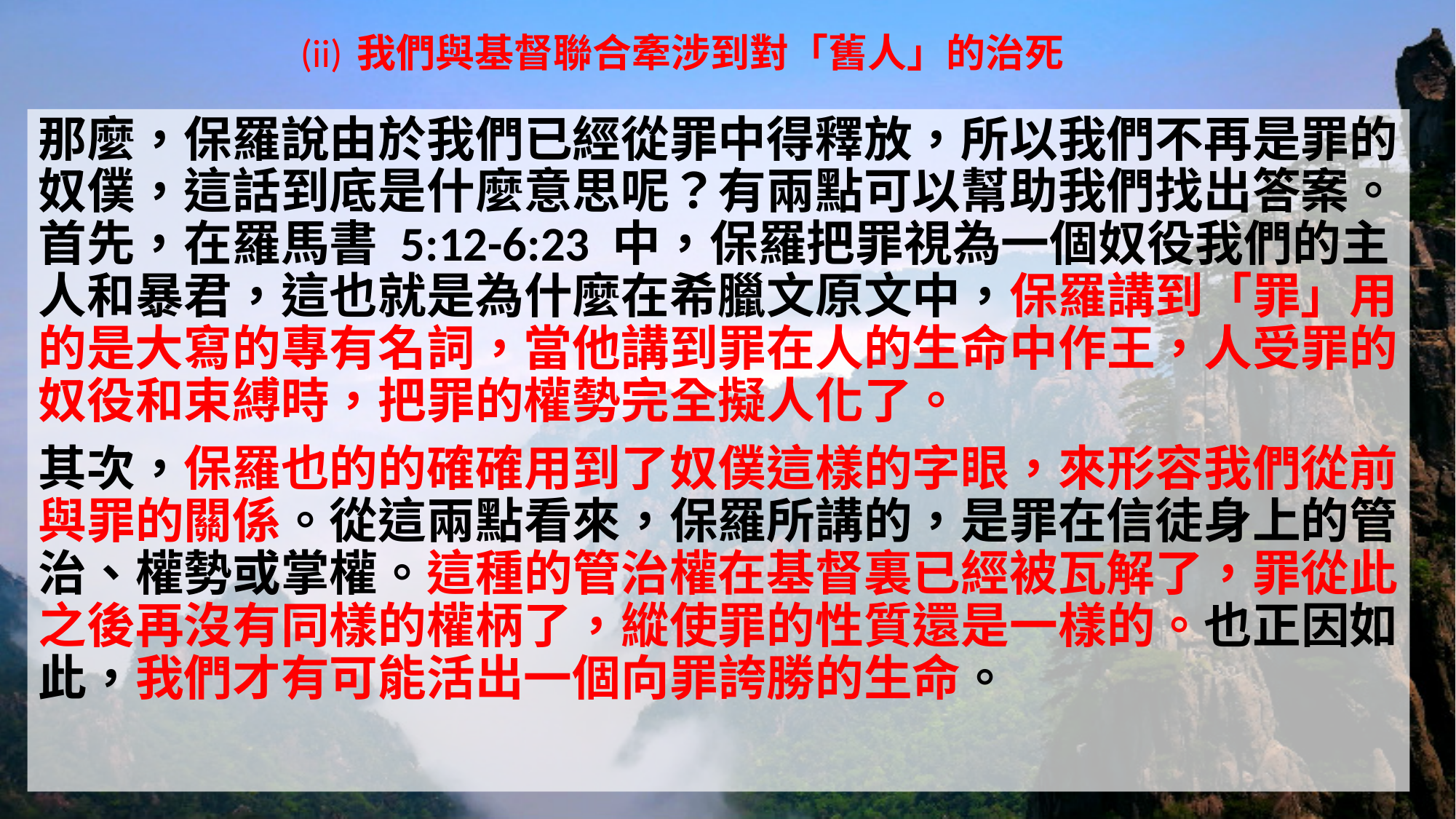

# (ii) 我們與基督聯合牽涉到對「舊人」的治死
那麼，保羅說由於我們已經從罪中得釋放，所以我們不再是罪的奴僕，這話到底是什麼意思呢？有兩點可以幫助我們找出答案。首先，在羅馬書 5:12-6:23 中，保羅把罪視為一個奴役我們的主人和暴君，這也就是為什麼在希臘文原文中，保羅講到「罪」用的是大寫的專有名詞，當他講到罪在人的生命中作王，人受罪的奴役和束縛時，把罪的權勢完全擬人化了。
其次，保羅也的的確確用到了奴僕這樣的字眼，來形容我們從前與罪的關係。從這兩點看來，保羅所講的，是罪在信徒身上的管治、權勢或掌權。這種的管治權在基督裏已經被瓦解了，罪從此之後再沒有同樣的權柄了，縱使罪的性質還是一樣的。也正因如此，我們才有可能活出一個向罪誇勝的生命。